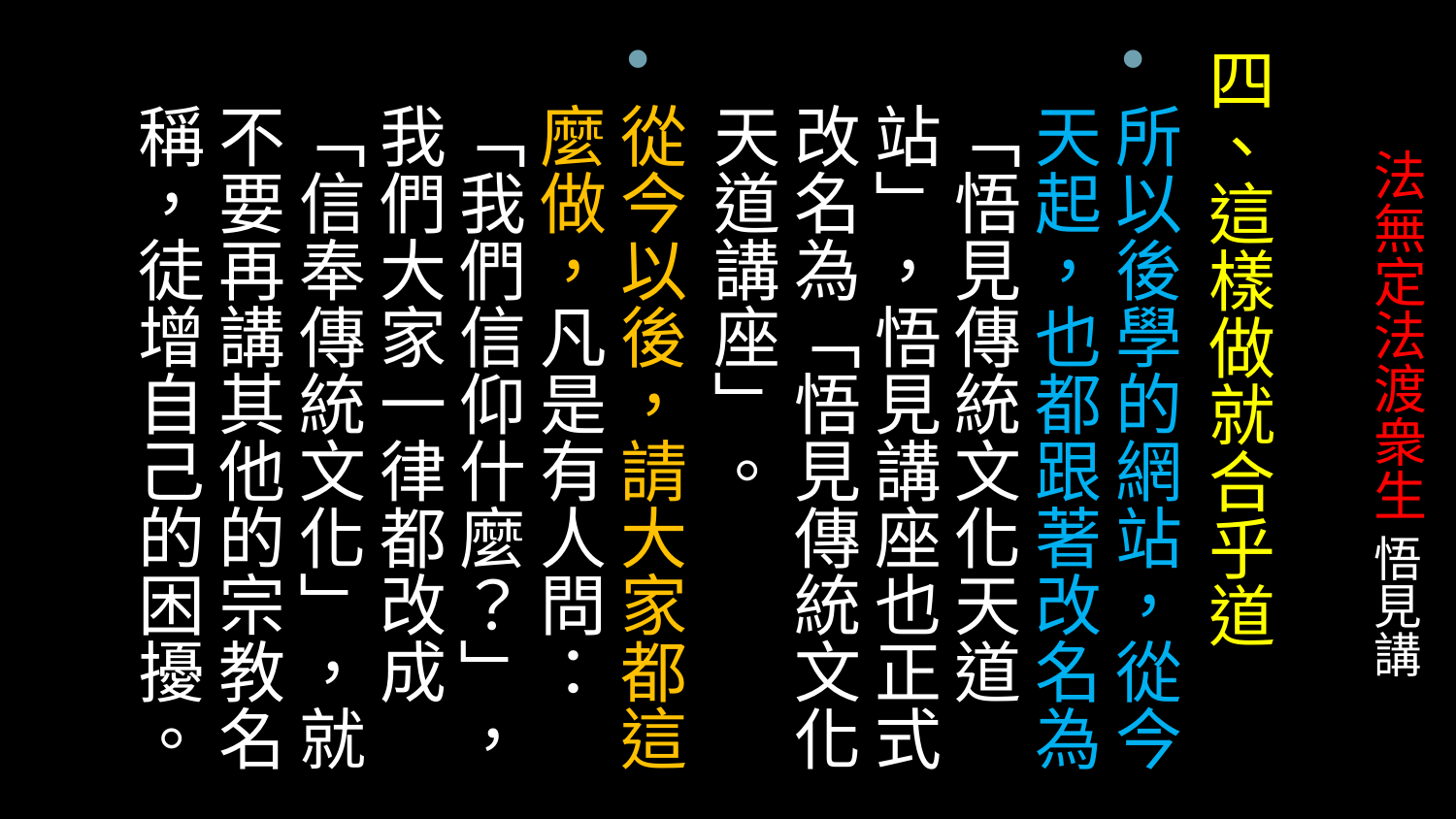

四、這樣做就合乎道
所以後學的網站，從今天起，也都跟著改名為「悟見傳統文化天道站」，悟見講座也正式改名為「悟見傳統文化天道講座」。
從今以後，請大家都這麼做，凡是有人問：「我們信仰什麼？」，我們大家一律都改成「信奉傳統文化」，就不要再講其他的宗教名稱，徒增自己的困擾。

# 法無定法渡衆生 悟見講